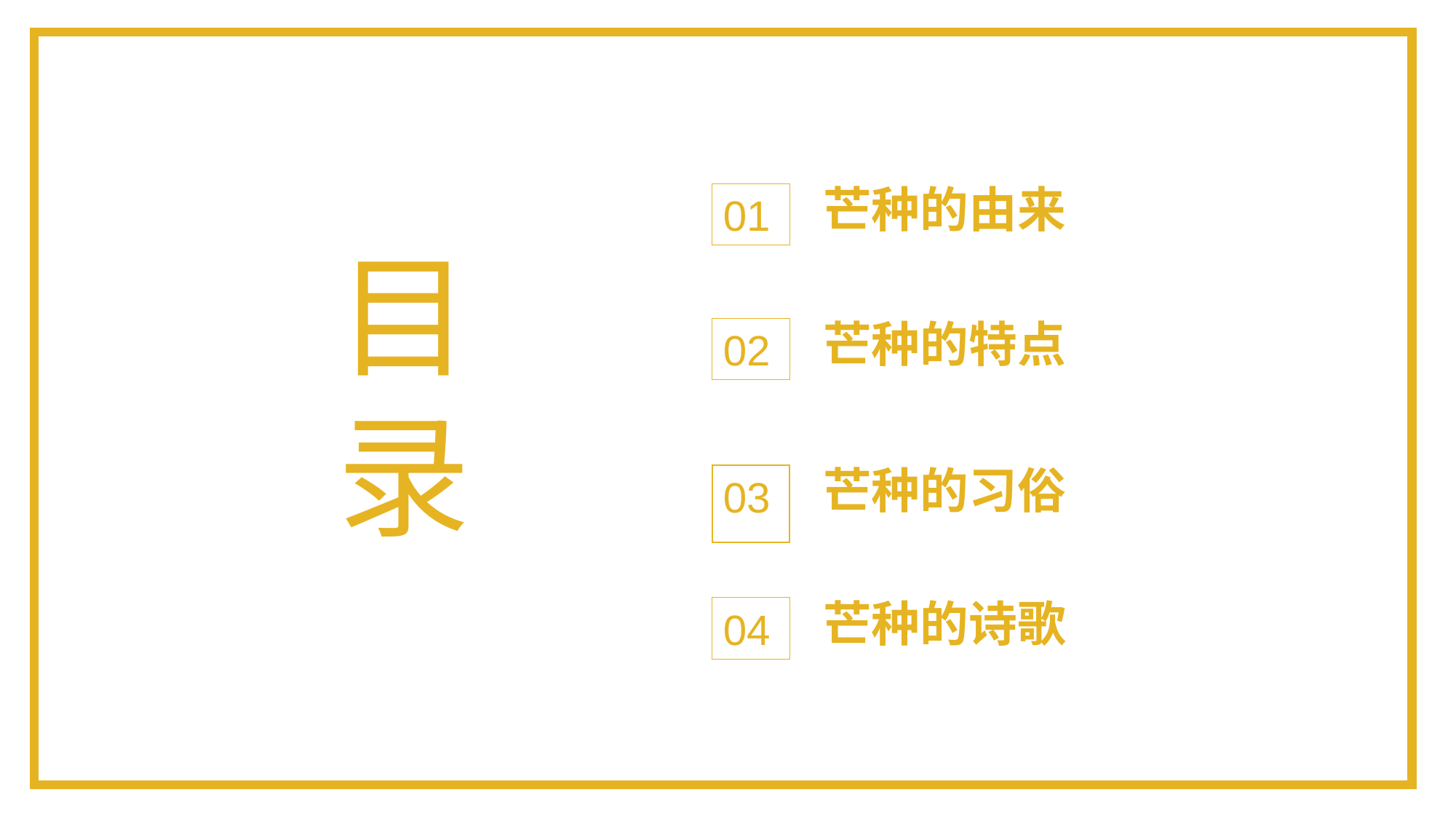

芒种的由来

01
目录
芒种的特点

02
芒种的习俗

03
芒种的诗歌

04